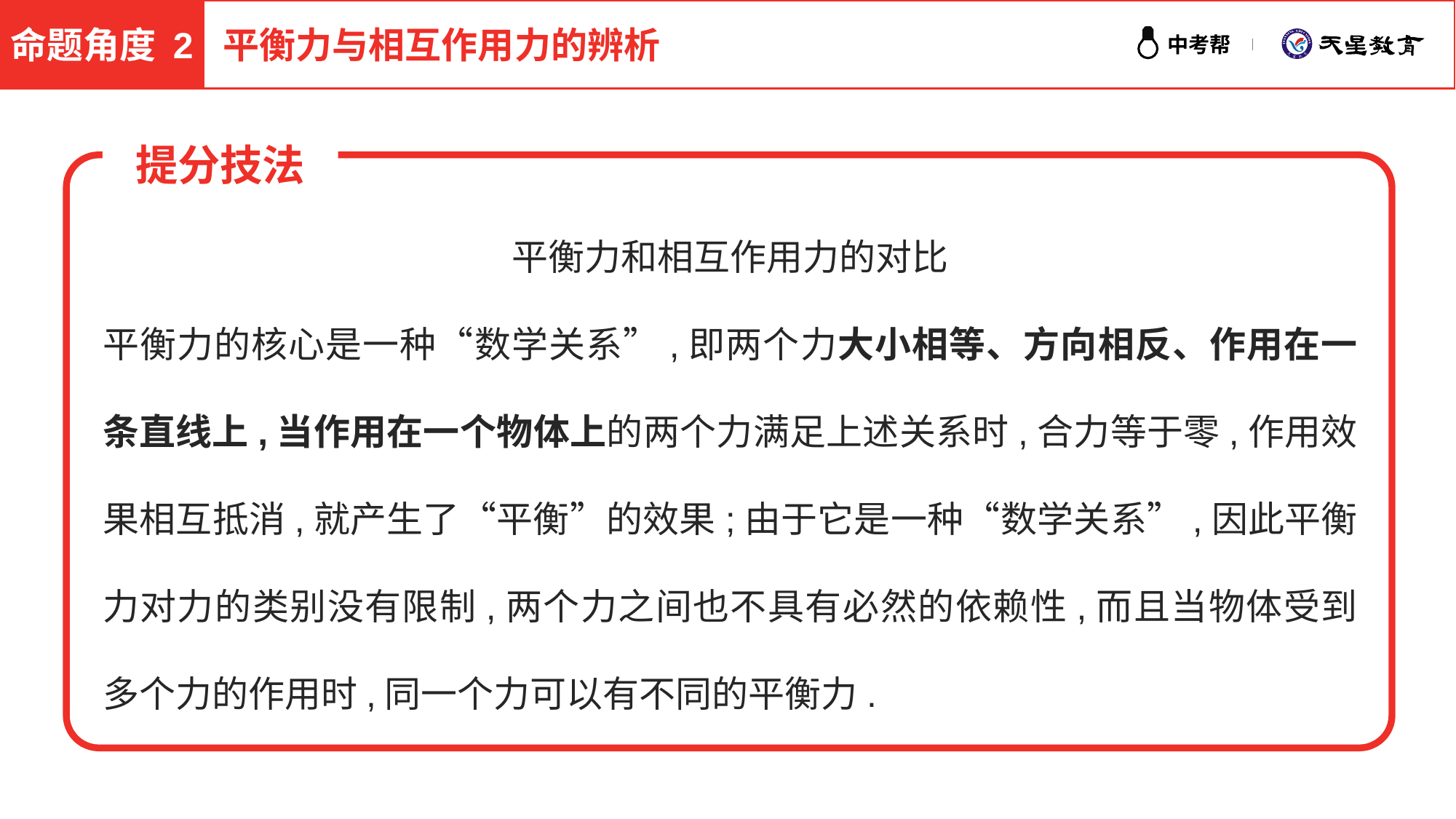

命题角度 2
平衡力与相互作用力的辨析
提分技法

平衡力和相互作用力的对比
平衡力的核心是一种“数学关系”,即两个力大小相等、方向相反、作用在一条直线上,当作用在一个物体上的两个力满足上述关系时,合力等于零,作用效果相互抵消,就产生了“平衡”的效果;由于它是一种“数学关系”,因此平衡力对力的类别没有限制,两个力之间也不具有必然的依赖性,而且当物体受到多个力的作用时,同一个力可以有不同的平衡力.